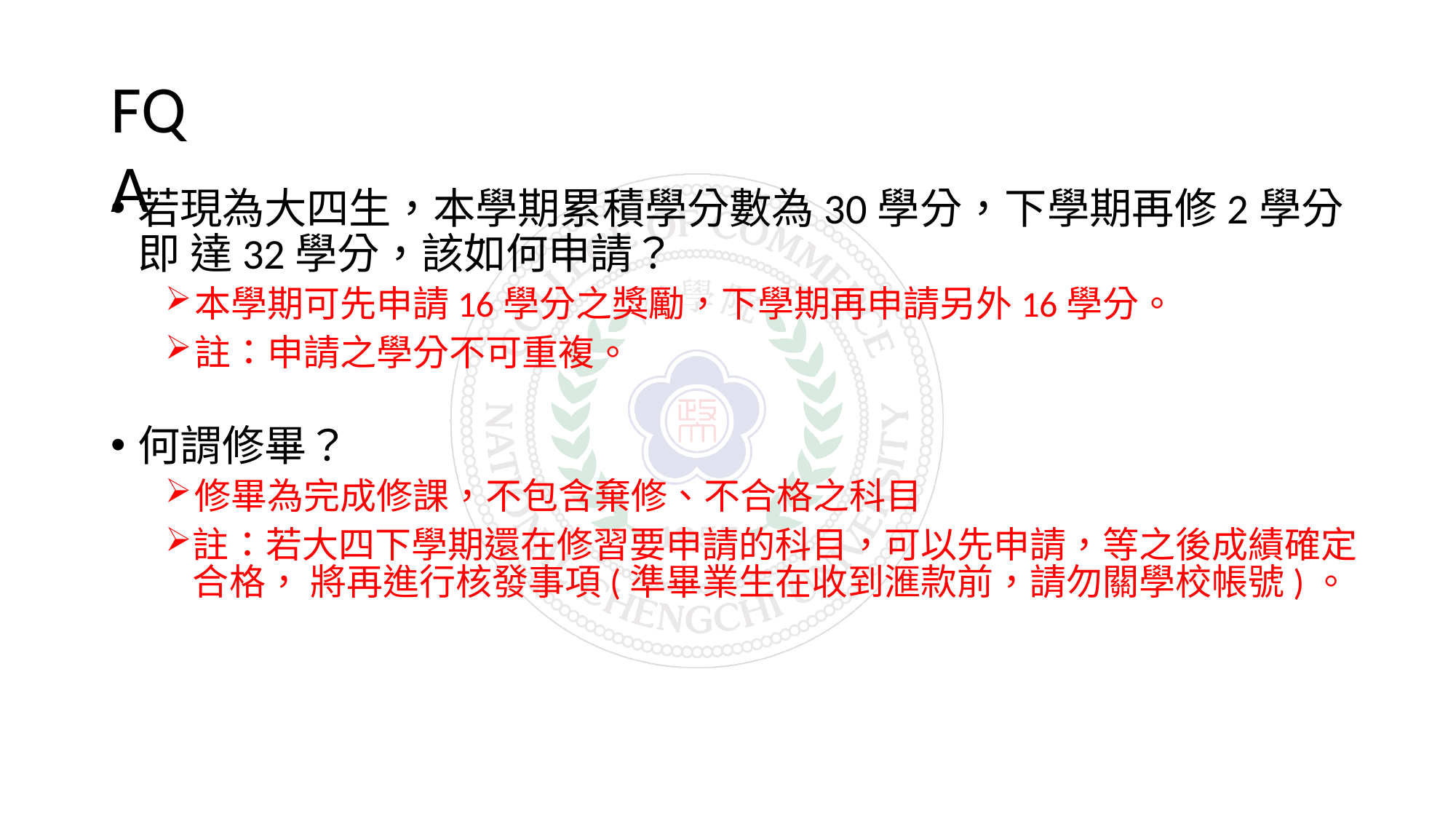

# FQA
若現為大四生，本學期累積學分數為30學分，下學期再修2學分 即 達32學分，該如何申請？
本學期可先申請16學分之獎勵，下學期再申請另外16學分。
註：申請之學分不可重複。

何謂修畢？
修畢為完成修課，不包含棄修、不合格之科目
註：若大四下學期還在修習要申請的科目，可以先申請，等之後成績確定 合格， 將再進行核發事項(準畢業生在收到滙款前，請勿關學校帳號)。